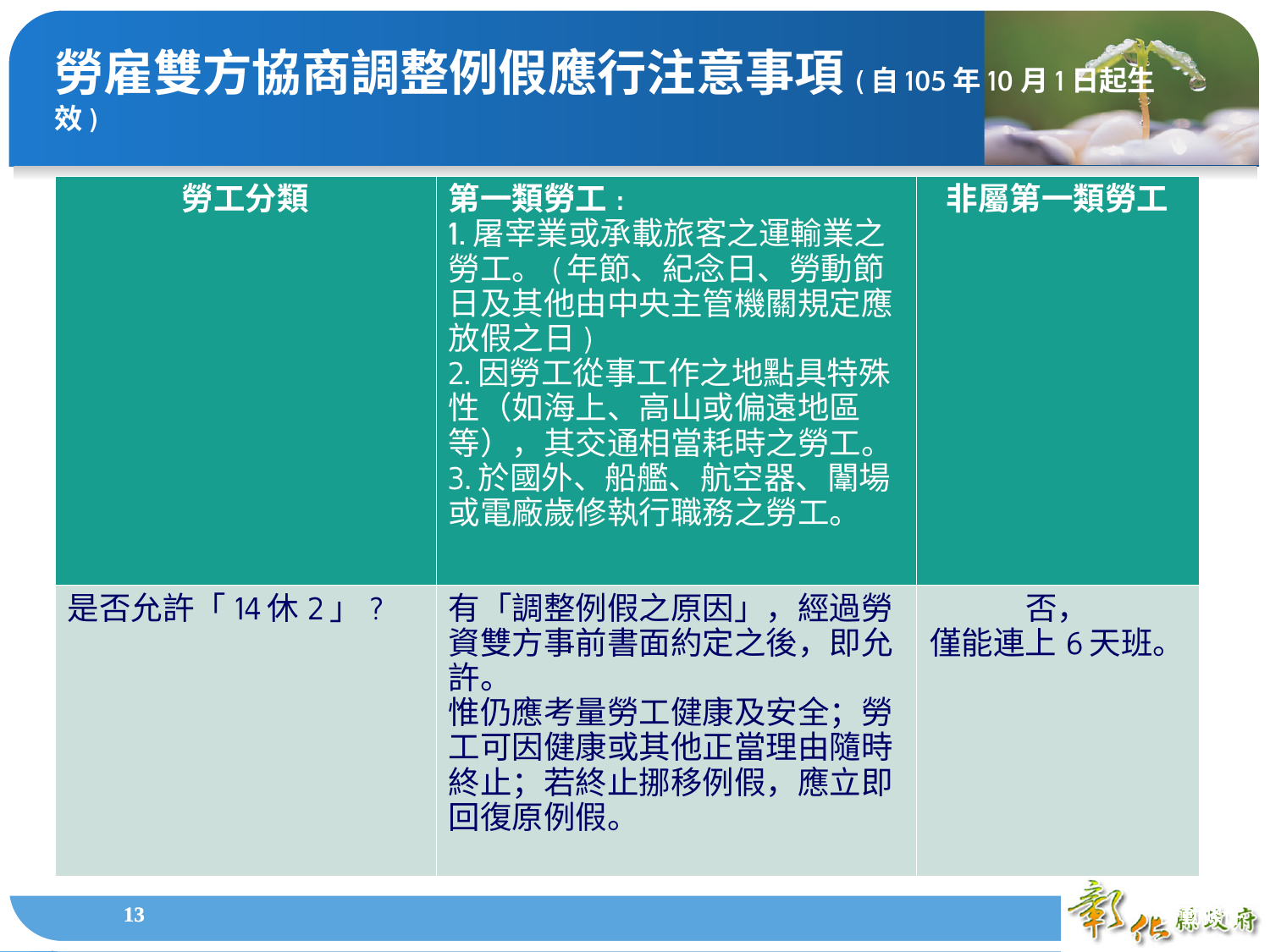

勞雇雙方協商調整例假應行注意事項(自105年10月1日起生效)
| 勞工分類 | 第一類勞工: 1.屠宰業或承載旅客之運輸業之勞工。(年節、紀念日、勞動節日及其他由中央主管機關規定應放假之日) 2.因勞工從事工作之地點具特殊性（如海上、高山或偏遠地區等），其交通相當耗時之勞工。 3.於國外、船艦、航空器、闈場或電廠歲修執行職務之勞工。 | 非屬第一類勞工 |
| --- | --- | --- |
| 是否允許「14休2」? | 有「調整例假之原因」，經過勞資雙方事前書面約定之後，即允許。 惟仍應考量勞工健康及安全；勞工可因健康或其他正當理由隨時終止；若終止挪移例假，應立即回復原例假。 | 否， 僅能連上6天班。 |
13
13
勞動條件